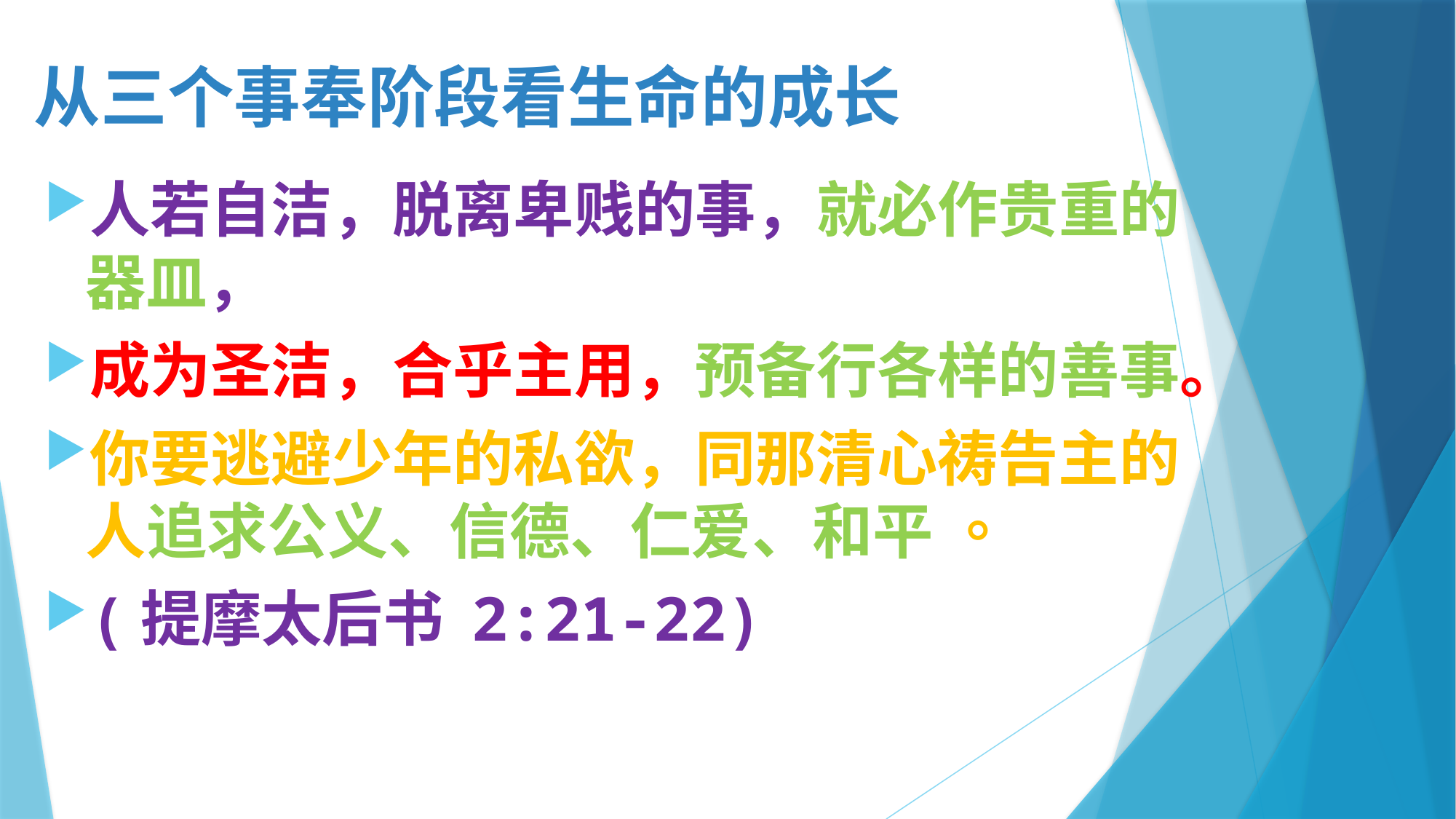

# 从三个事奉阶段看生命的成长
人若自洁，脱离卑贱的事，就必作贵重的器皿，
成为圣洁，合乎主用，预备行各样的善事。
你要逃避少年的私欲，同那清心祷告主的人追求公义、信德、仁爱、和平 。
(提摩太后书 2:21-22)